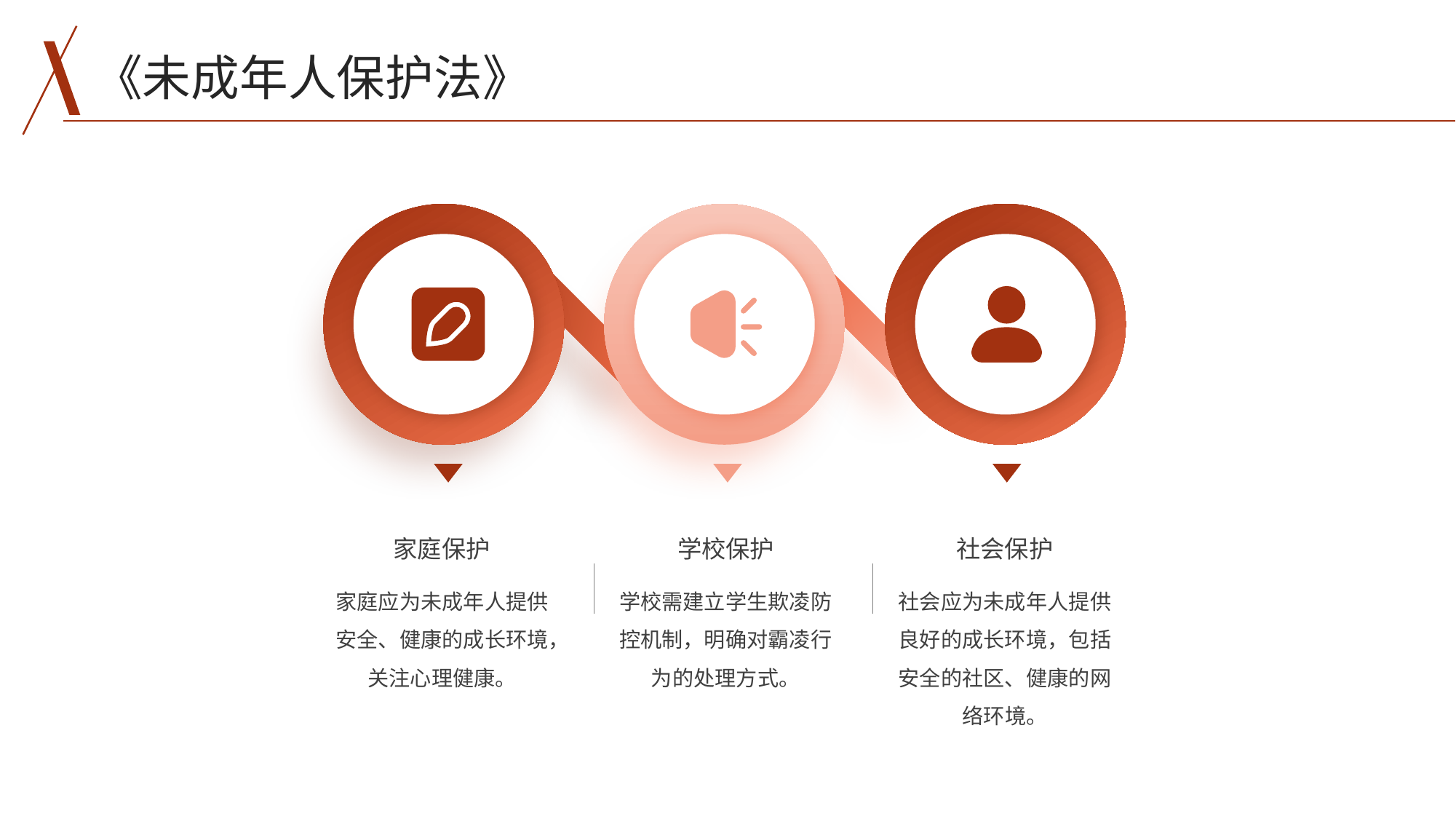

《未成年人保护法》

家庭保护
学校保护
社会保护
家庭应为未成年人提供安全、健康的成长环境，关注心理健康。
学校需建立学生欺凌防控机制，明确对霸凌行为的处理方式。
社会应为未成年人提供良好的成长环境，包括安全的社区、健康的网络环境。